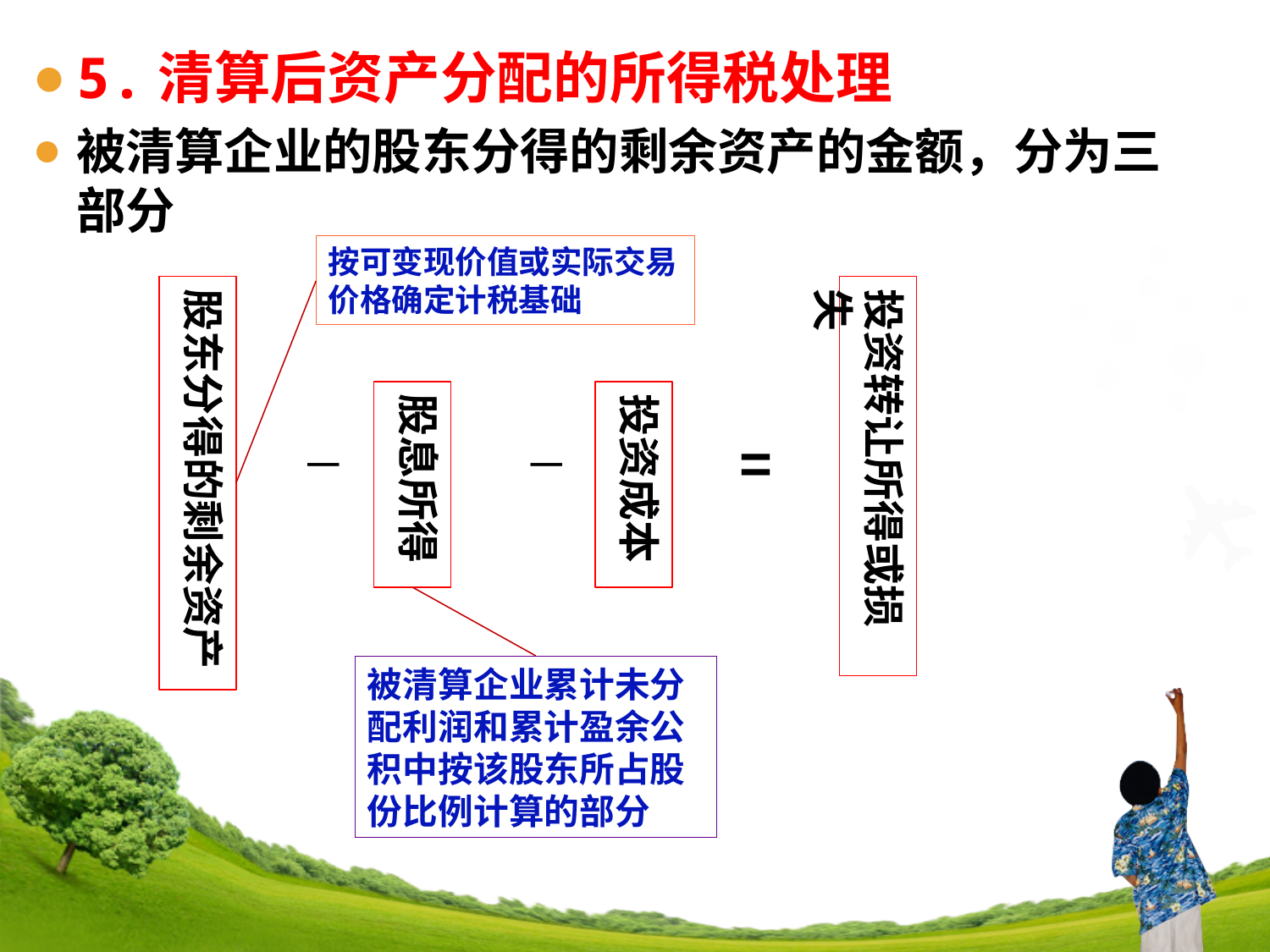

5.清算后资产分配的所得税处理
被清算企业的股东分得的剩余资产的金额，分为三部分
59
按可变现价值或实际交易价格确定计税基础
股东分得的剩余资产
投资转让所得或损失
股息所得
投资成本
=
—
—
被清算企业累计未分配利润和累计盈余公积中按该股东所占股份比例计算的部分